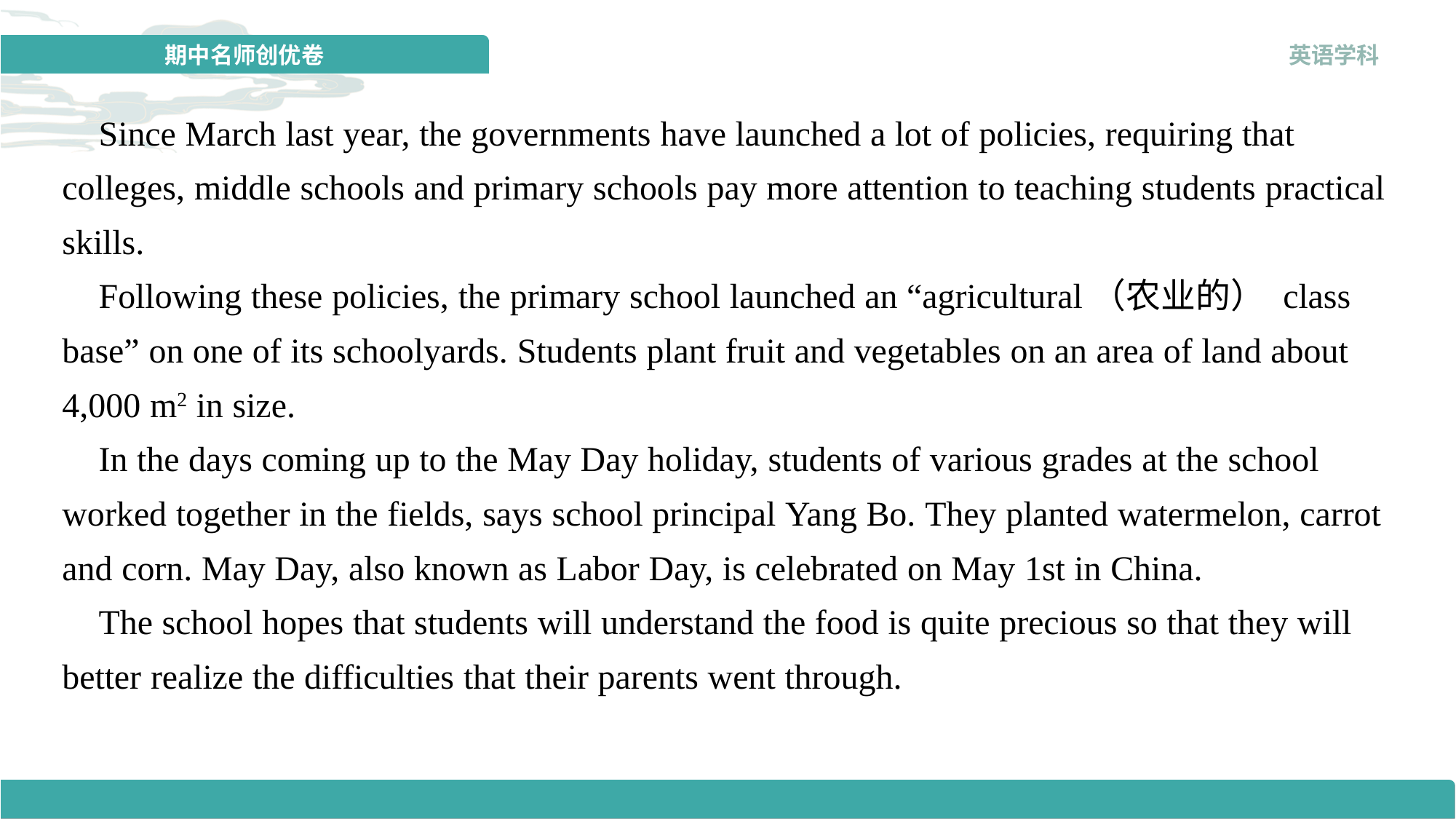

Since March last year, the governments have launched a lot of policies, requiring that colleges, middle schools and primary schools pay more attention to teaching students practical skills.
    Following these policies, the primary school launched an “agricultural（农业的） class base” on one of its schoolyards. Students plant fruit and vegetables on an area of land about 4,000 m2 in size.
    In the days coming up to the May Day holiday, students of various grades at the school worked together in the fields, says school principal Yang Bo. They planted watermelon, carrot and corn. May Day, also known as Labor Day, is celebrated on May 1st in China.
    The school hopes that students will understand the food is quite precious so that they will better realize the difficulties that their parents went through.